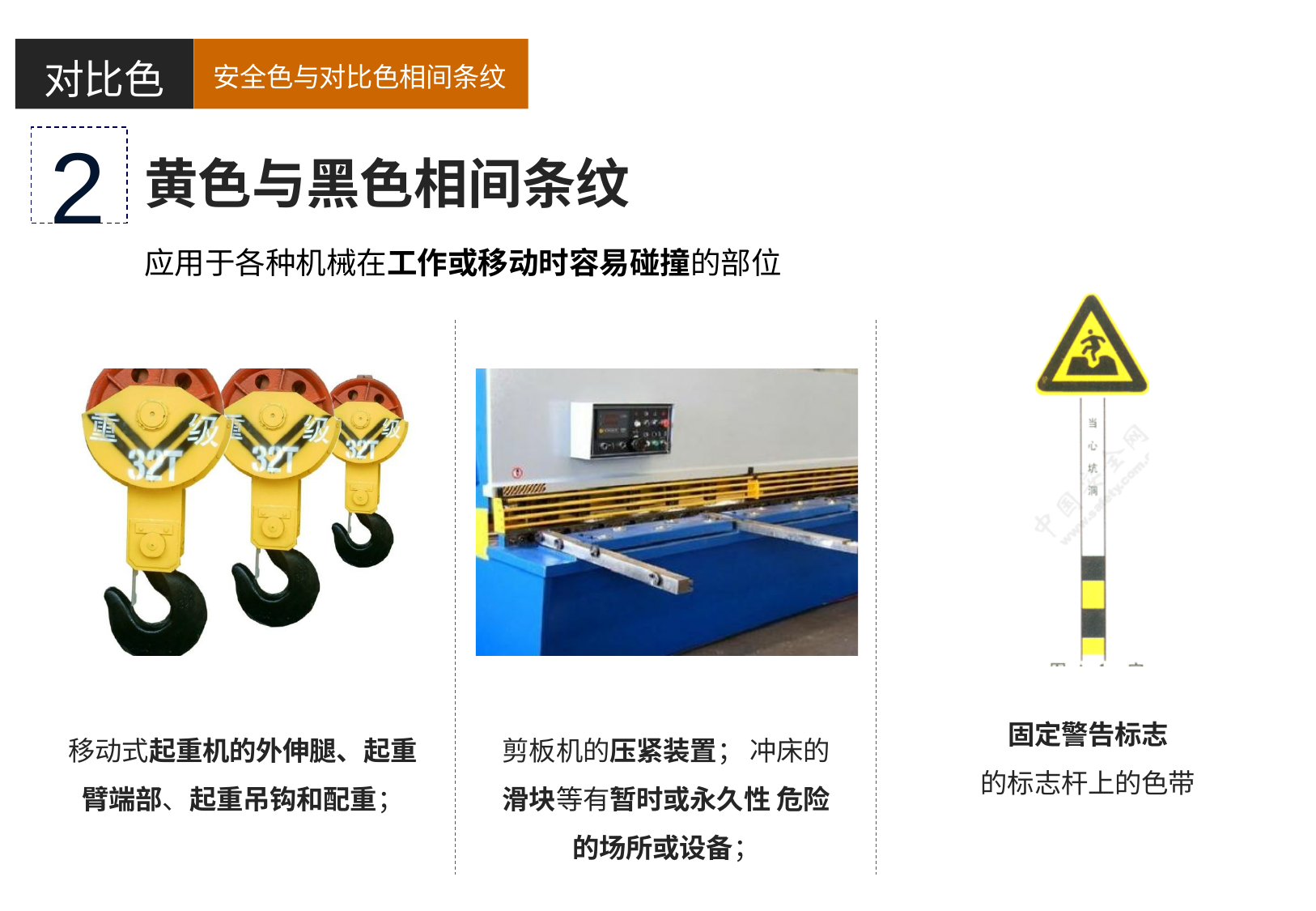

对比色
安全色与对比色相间条纹
2

黄色与黑色相间条纹
应用于各种机械在工作或移动时容易碰撞的部位

移动式起重机的外伸腿、起重 臂端部、起重吊钩和配重；
剪板机的压紧装置； 冲床的滑块等有暂时或永久性 危险的场所或设备；
固定警告标志
的标志杆上的色带